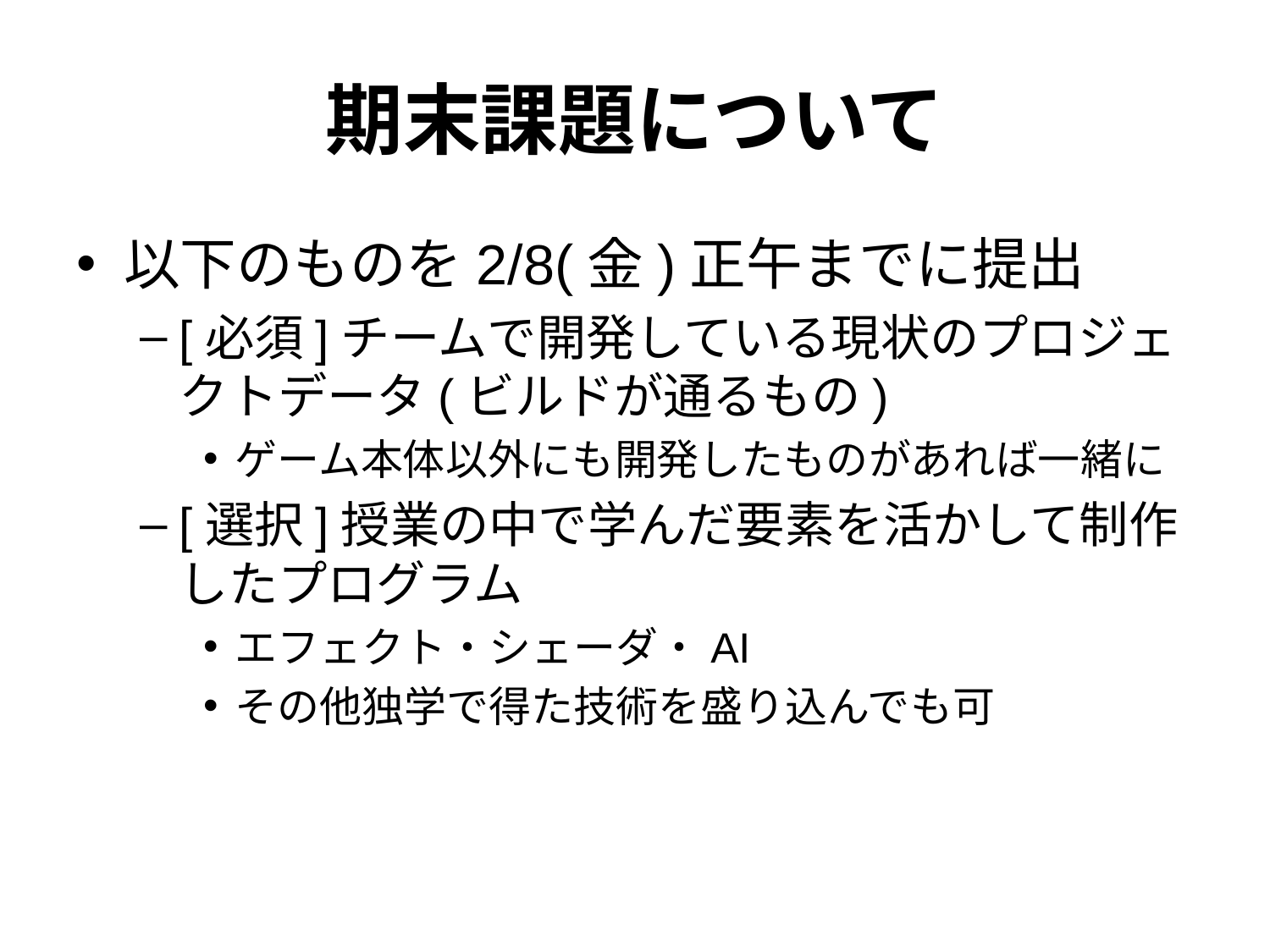

# 期末課題について
以下のものを2/8(金)正午までに提出
[必須]チームで開発している現状のプロジェクトデータ(ビルドが通るもの)
ゲーム本体以外にも開発したものがあれば一緒に
[選択]授業の中で学んだ要素を活かして制作したプログラム
エフェクト・シェーダ・AI
その他独学で得た技術を盛り込んでも可